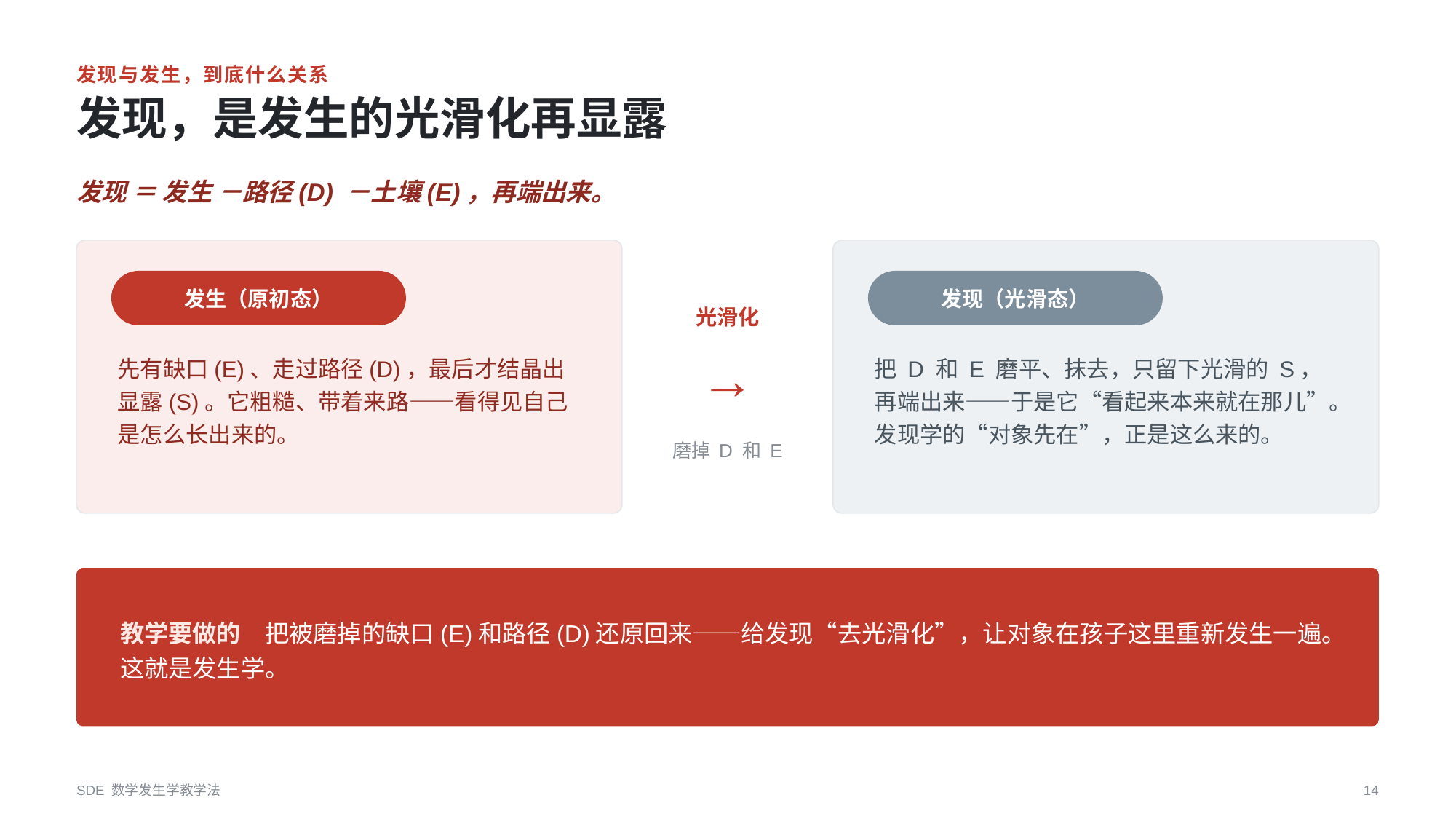

发现与发生，到底什么关系
发现，是发生的光滑化再显露
发现 ＝ 发生 －路径(D) －土壤(E)，再端出来。

发生（原初态）

发现（光滑态）
光滑化
→
先有缺口(E)、走过路径(D)，最后才结晶出显露(S)。它粗糙、带着来路——看得见自己是怎么长出来的。
把 D 和 E 磨平、抹去，只留下光滑的 S，再端出来——于是它“看起来本来就在那儿”。发现学的“对象先在”，正是这么来的。
磨掉 D 和 E

教学要做的　把被磨掉的缺口(E)和路径(D)还原回来——给发现“去光滑化”，让对象在孩子这里重新发生一遍。这就是发生学。
SDE 数学发生学教学法
14